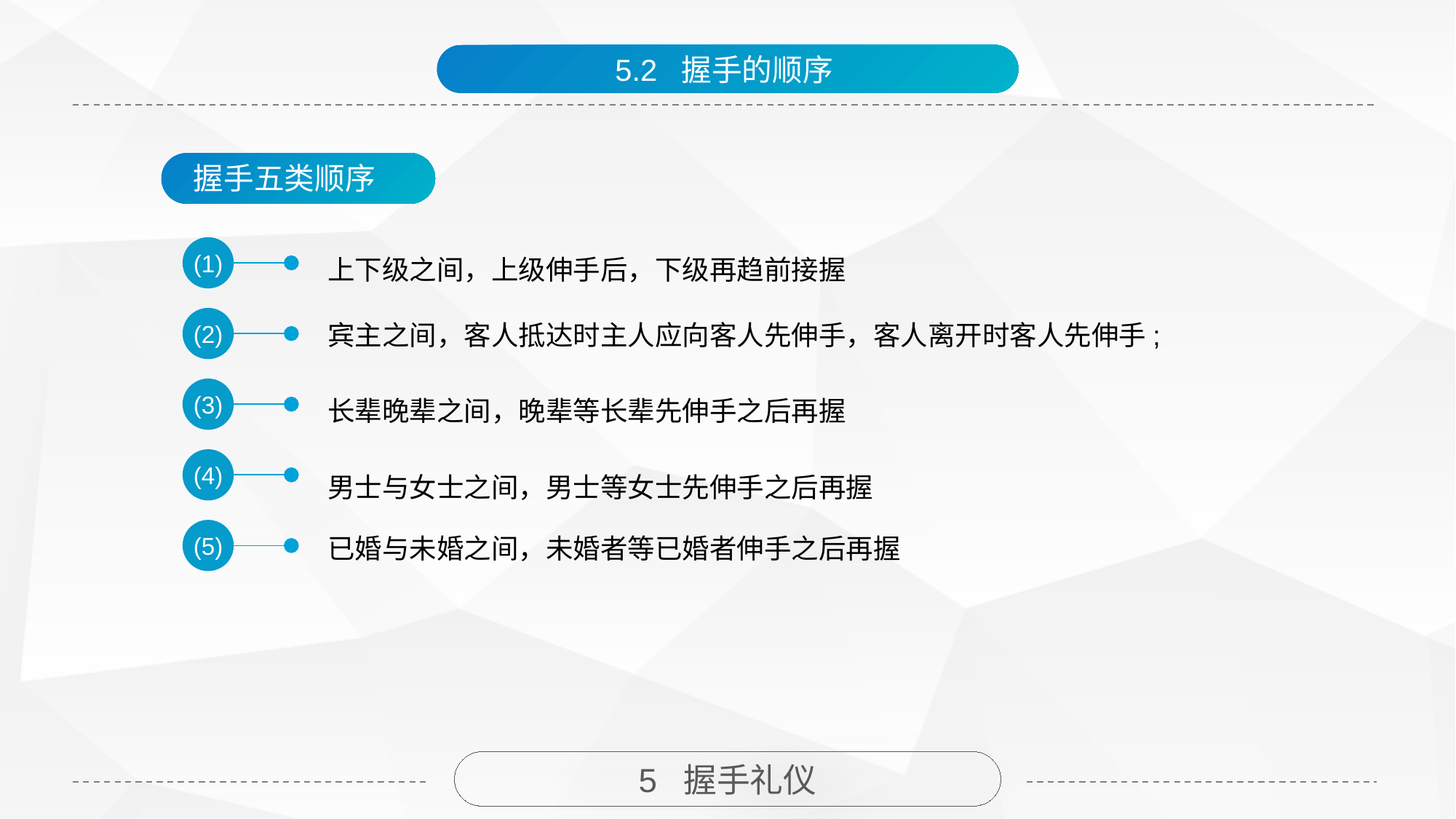

5.2  握手的顺序

握手五类顺序
(1)
上下级之间，上级伸手后，下级再趋前接握
(2)
宾主之间，客人抵达时主人应向客人先伸手，客人离开时客人先伸手;
(3)
长辈晚辈之间，晚辈等长辈先伸手之后再握
(4)
男士与女士之间，男士等女士先伸手之后再握
(5)
已婚与未婚之间，未婚者等已婚者伸手之后再握
5  握手礼仪